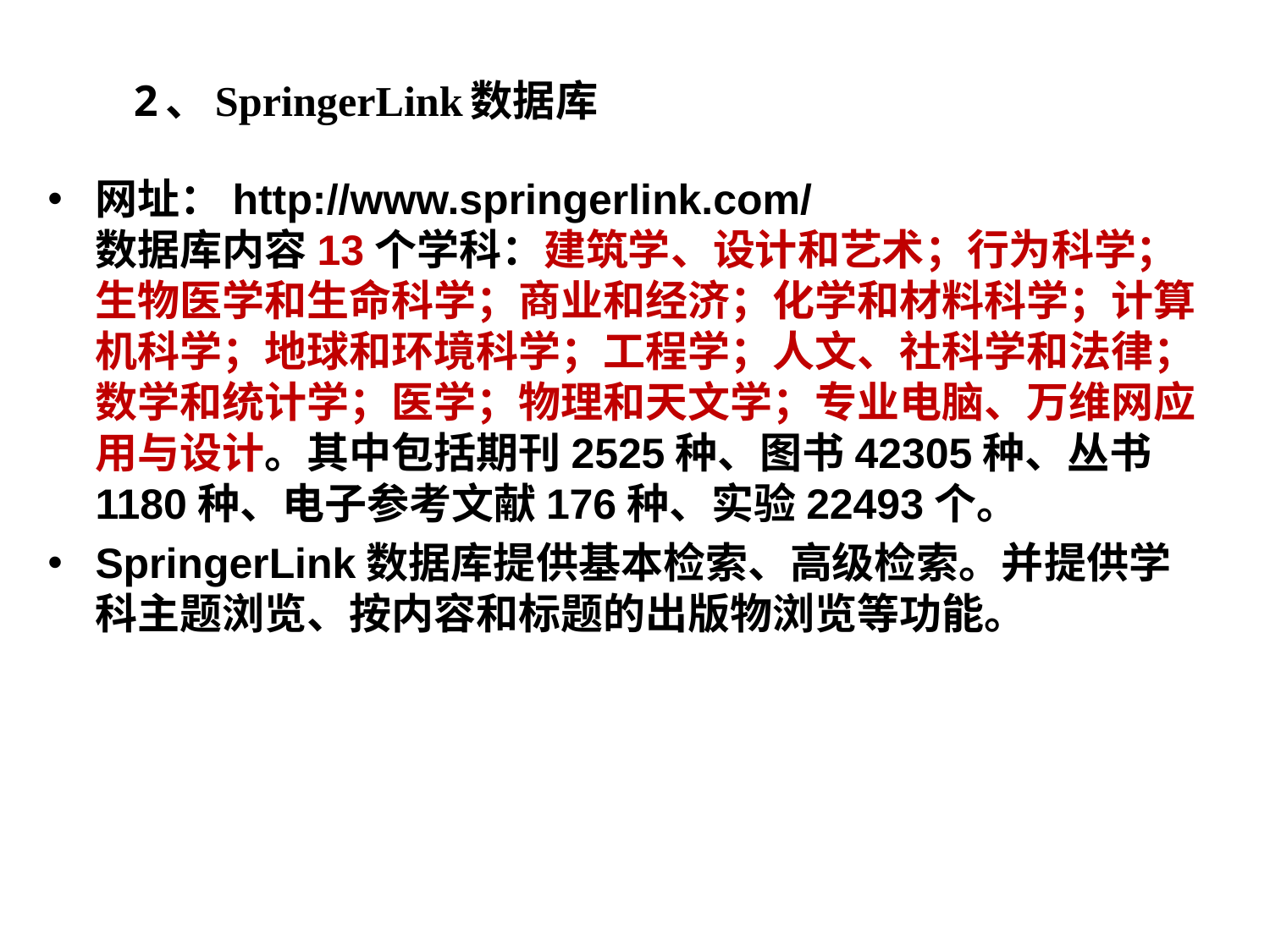

# 2、SpringerLink数据库
网址：http://www.springerlink.com/
数据库内容13个学科：建筑学、设计和艺术；行为科学；生物医学和生命科学；商业和经济；化学和材料科学；计算机科学；地球和环境科学；工程学；人文、社科学和法律；数学和统计学；医学；物理和天文学；专业电脑、万维网应用与设计。其中包括期刊2525种、图书42305种、丛书1180种、电子参考文献176种、实验22493个。
SpringerLink数据库提供基本检索、高级检索。并提供学科主题浏览、按内容和标题的出版物浏览等功能。